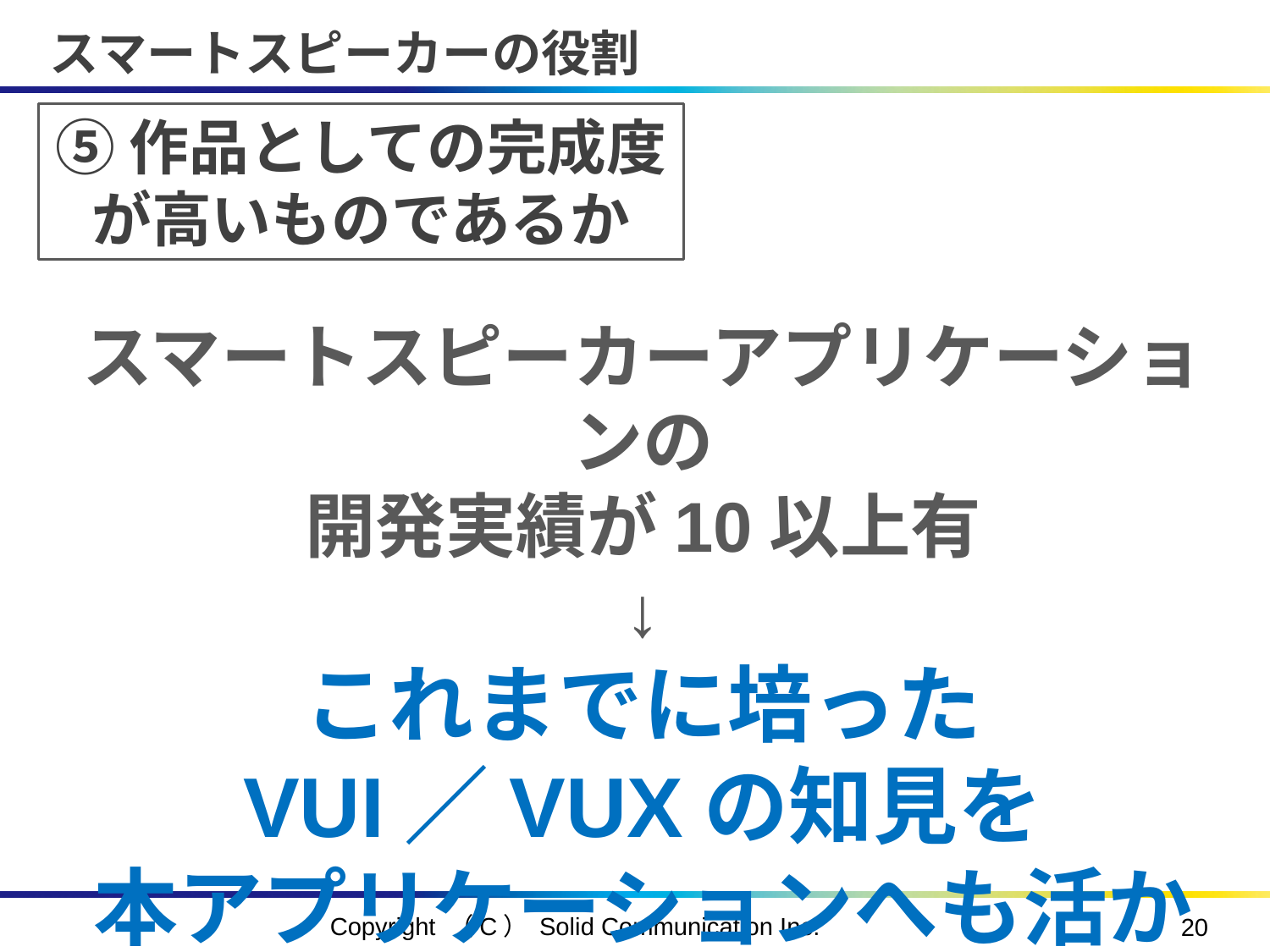

# スマートスピーカーの役割
⑤作品としての完成度が高いものであるか
スマートスピーカーアプリケーションの
開発実績が10以上有
↓
これまでに培った
VUI／VUXの知見を
本アプリケーションへも活かした
Copyright （C） Solid Communication Inc.
20